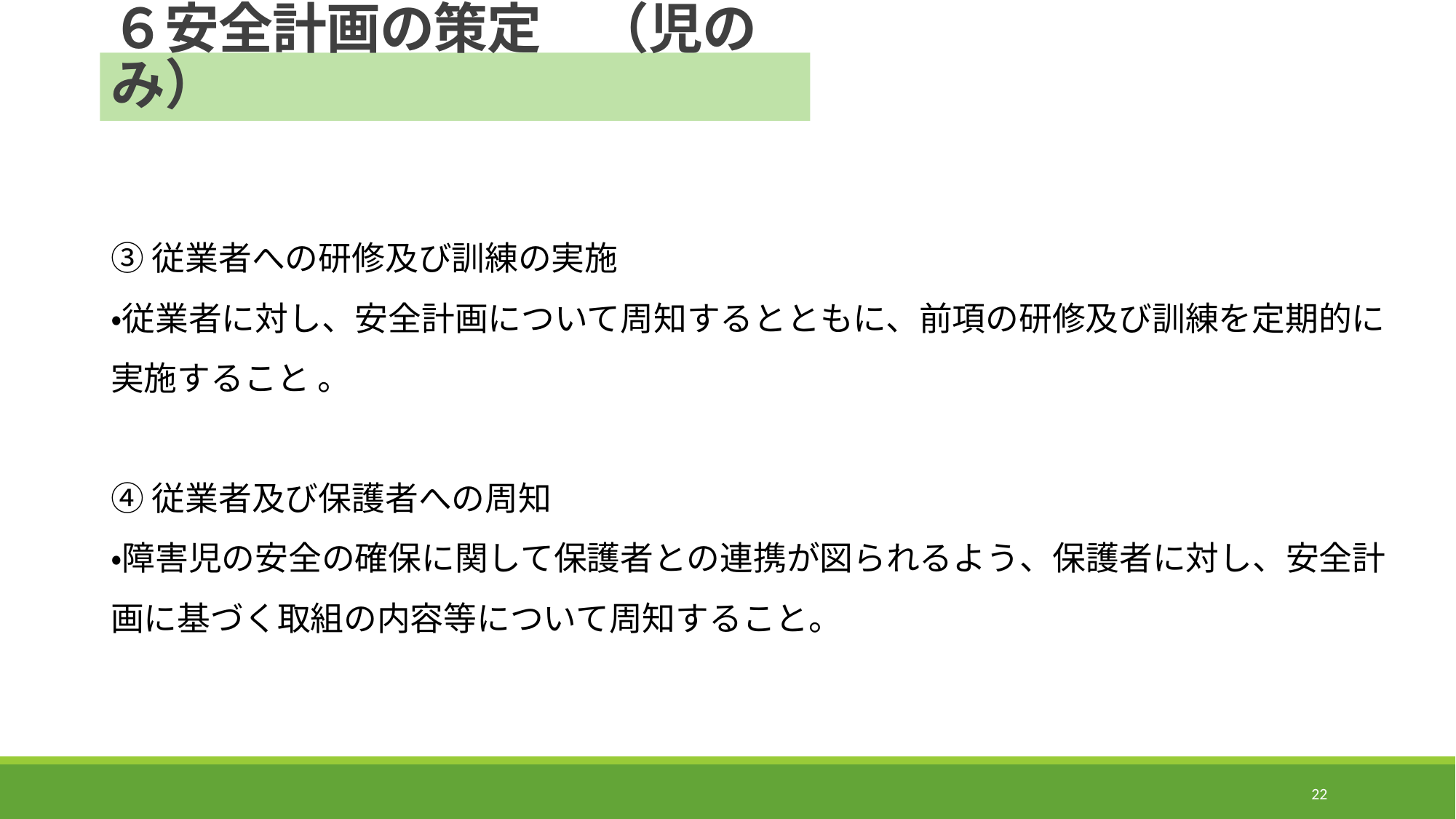

６安全計画の策定　（児のみ）
③従業者への研修及び訓練の実施
・従業者に対し、安全計画について周知するとともに、前項の研修及び訓練を定期的に実施すること 。

④従業者及び保護者への周知
・障害児の安全の確保に関して保護者との連携が図られるよう、保護者に対し、安全計画に基づく取組の内容等について周知すること。
22